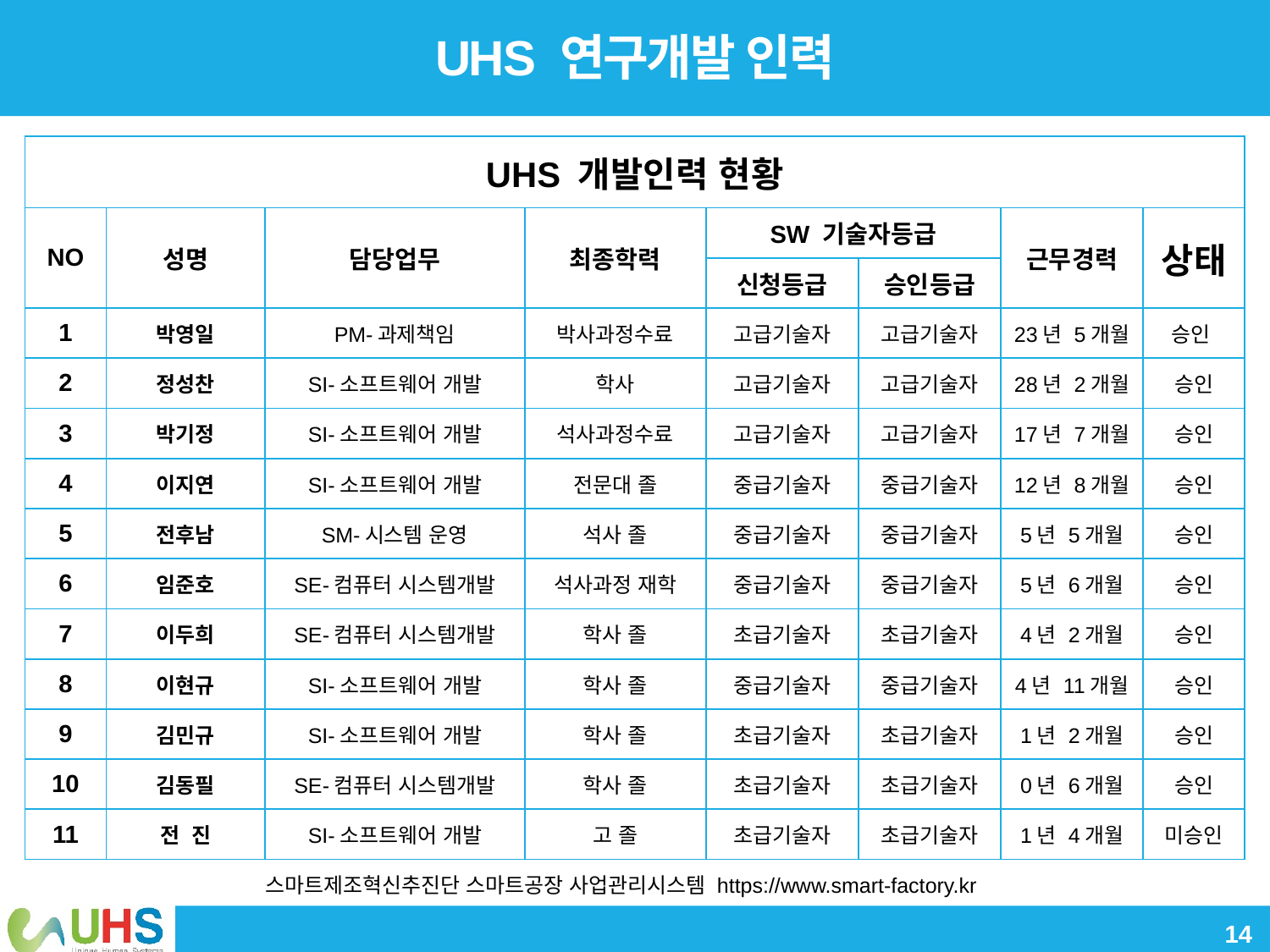

# UHS 연구개발 인력
| UHS 개발인력 현황 |  |  |  |  |  |  |  |
| --- | --- | --- | --- | --- | --- | --- | --- |
| NO | 성명 | 담당업무 | 최종학력 | SW 기술자등급 |  | 근무경력 | 상태 |
|  |  |  |  | 신청등급 | 승인등급 |  |  |
| 1 | 박영일 | PM-과제책임 | 박사과정수료 | 고급기술자 | 고급기술자 | 23년 5개월 | 승인 |
| 2 | 정성찬 | SI-소프트웨어 개발 | 학사 | 고급기술자 | 고급기술자 | 28년 2개월 | 승인 |
| 3 | 박기정 | SI-소프트웨어 개발 | 석사과정수료 | 고급기술자 | 고급기술자 | 17년 7개월 | 승인 |
| 4 | 이지연 | SI-소프트웨어 개발 | 전문대 졸 | 중급기술자 | 중급기술자 | 12년 8개월 | 승인 |
| 5 | 전후남 | SM-시스템 운영 | 석사 졸 | 중급기술자 | 중급기술자 | 5년 5개월 | 승인 |
| 6 | 임준호 | SE-컴퓨터 시스템개발 | 석사과정 재학 | 중급기술자 | 중급기술자 | 5년 6개월 | 승인 |
| 7 | 이두희 | SE-컴퓨터 시스템개발 | 학사 졸 | 초급기술자 | 초급기술자 | 4년 2개월 | 승인 |
| 8 | 이현규 | SI-소프트웨어 개발 | 학사 졸 | 중급기술자 | 중급기술자 | 4년 11개월 | 승인 |
| 9 | 김민규 | SI-소프트웨어 개발 | 학사 졸 | 초급기술자 | 초급기술자 | 1년 2개월 | 승인 |
| 10 | 김동필 | SE-컴퓨터 시스템개발 | 학사 졸 | 초급기술자 | 초급기술자 | 0년 6개월 | 승인 |
| 11 | 전 진 | SI-소프트웨어 개발 | 고 졸 | 초급기술자 | 초급기술자 | 1년 4개월 | 미승인 |
스마트제조혁신추진단 스마트공장 사업관리시스템 https://www.smart-factory.kr
14